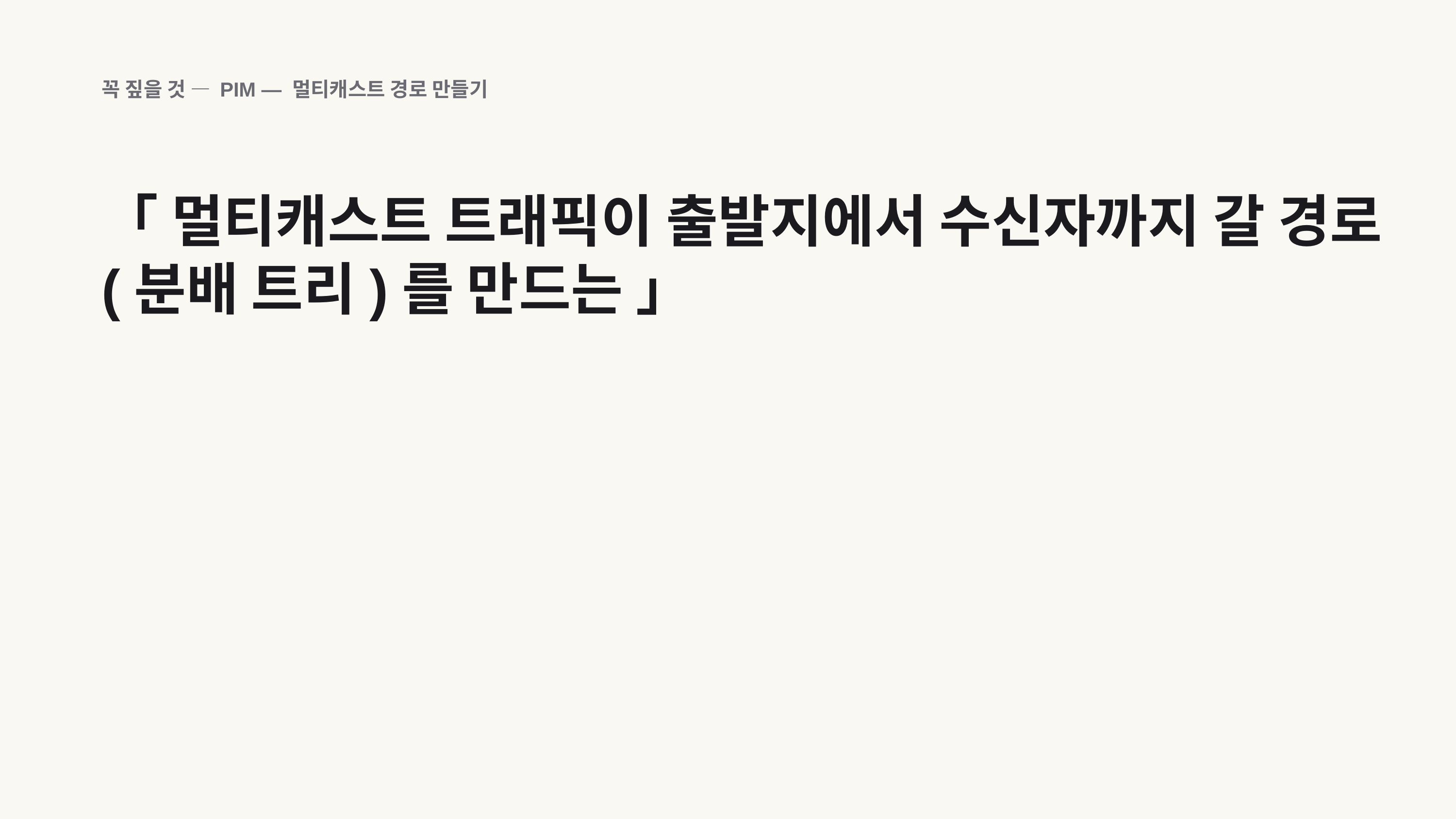

꼭 짚을 것 — PIM — 멀티캐스트 경로 만들기
「 멀티캐스트 트래픽이 출발지에서 수신자까지 갈 경로(분배 트리)를 만드는 」